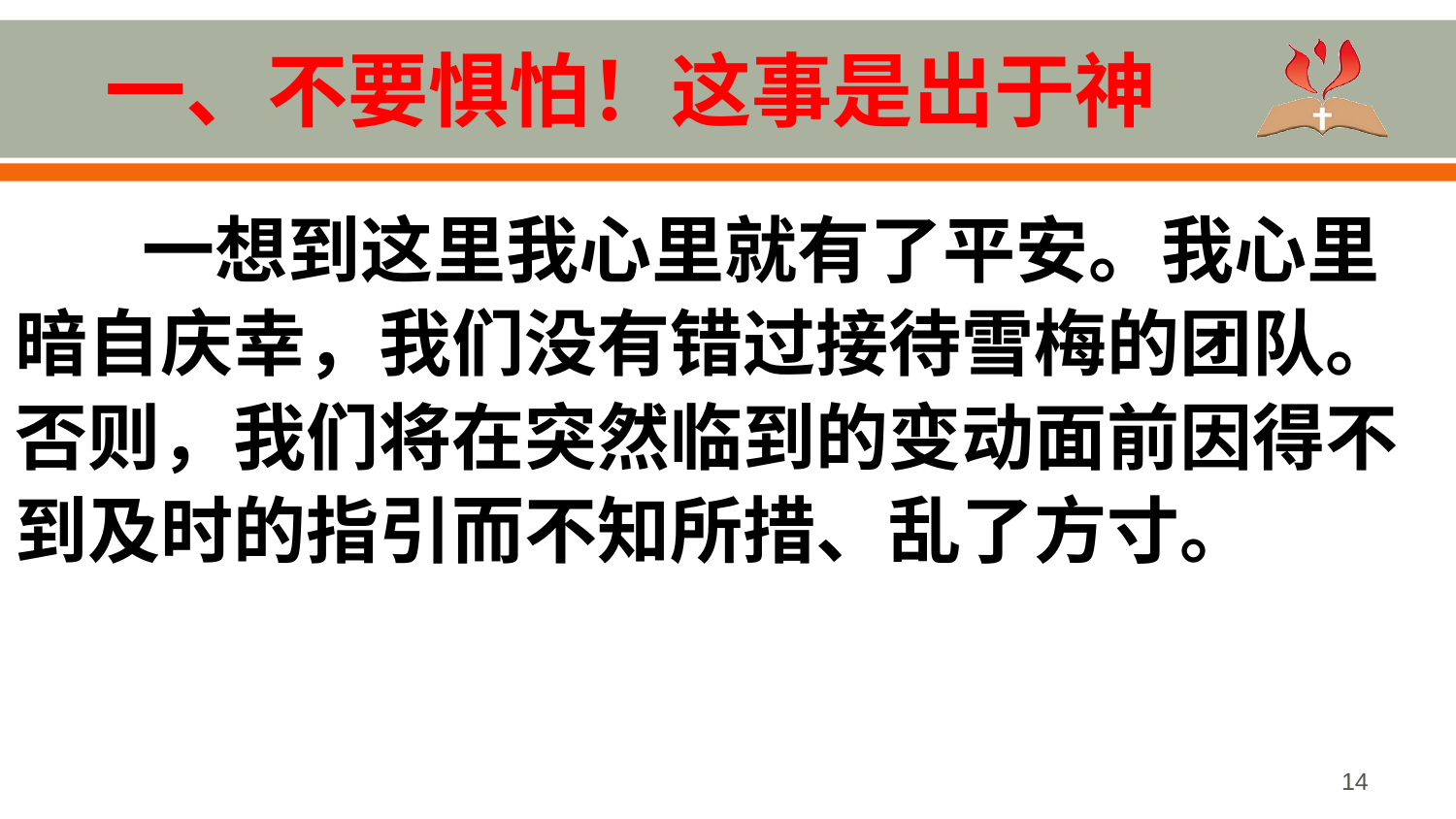

# 一、不要惧怕！这事是出于神
一想到这里我心里就有了平安。我心里暗自庆幸，我们没有错过接待雪梅的团队。否则，我们将在突然临到的变动面前因得不到及时的指引而不知所措、乱了方寸。

14